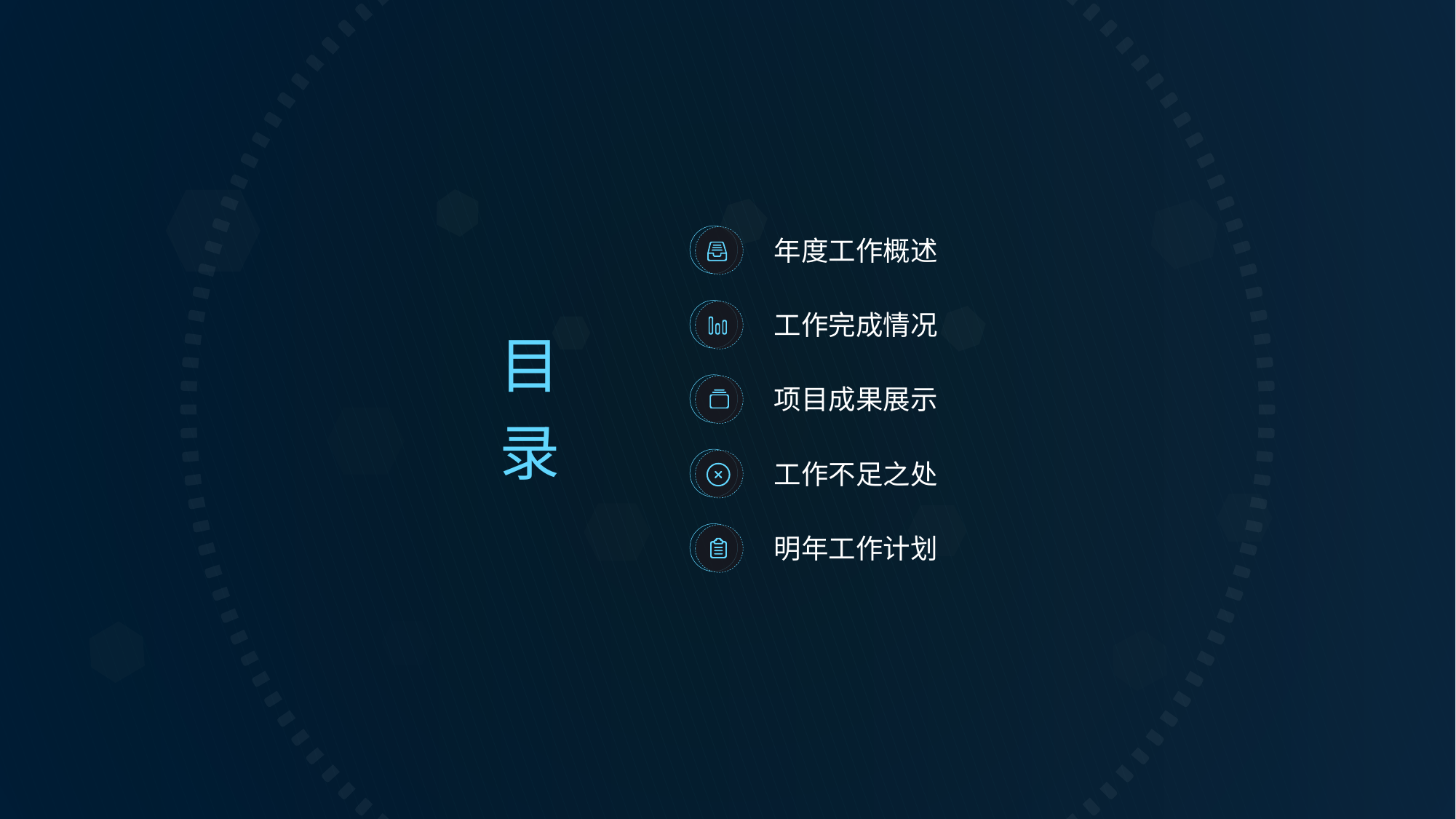

年度工作概述

工作完成情况
目
录

项目成果展示

工作不足之处

明年工作计划